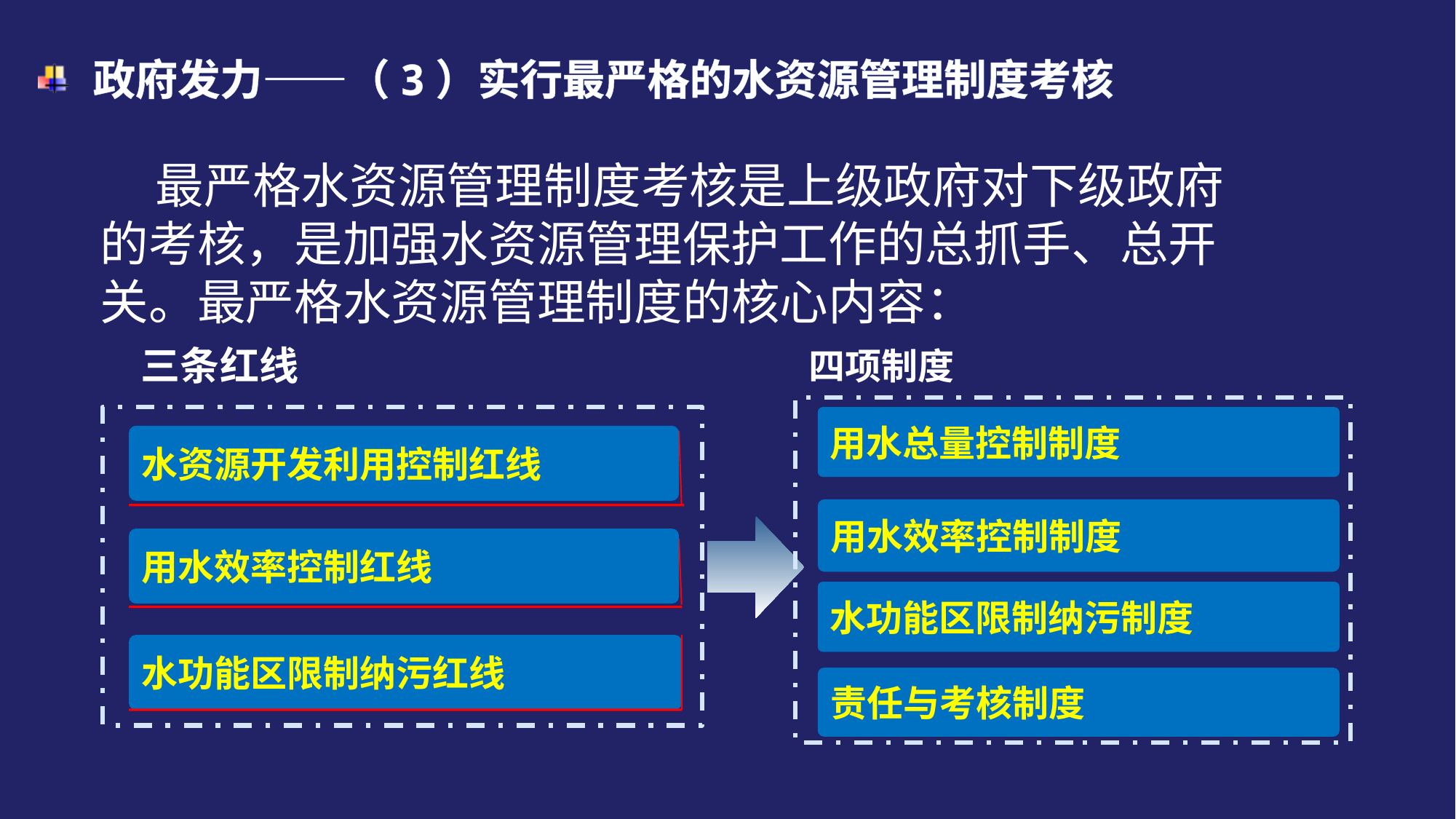

政府发力——（3）实行最严格的水资源管理制度考核
    最严格水资源管理制度考核是上级政府对下级政府的考核，是加强水资源管理保护工作的总抓手、总开关。最严格水资源管理制度的核心内容：
三条红线
四项制度

用水总量控制制度

水资源开发利用控制红线

用水效率控制制度

用水效率控制红线

水功能区限制纳污制度

水功能区限制纳污红线
责任与考核制度